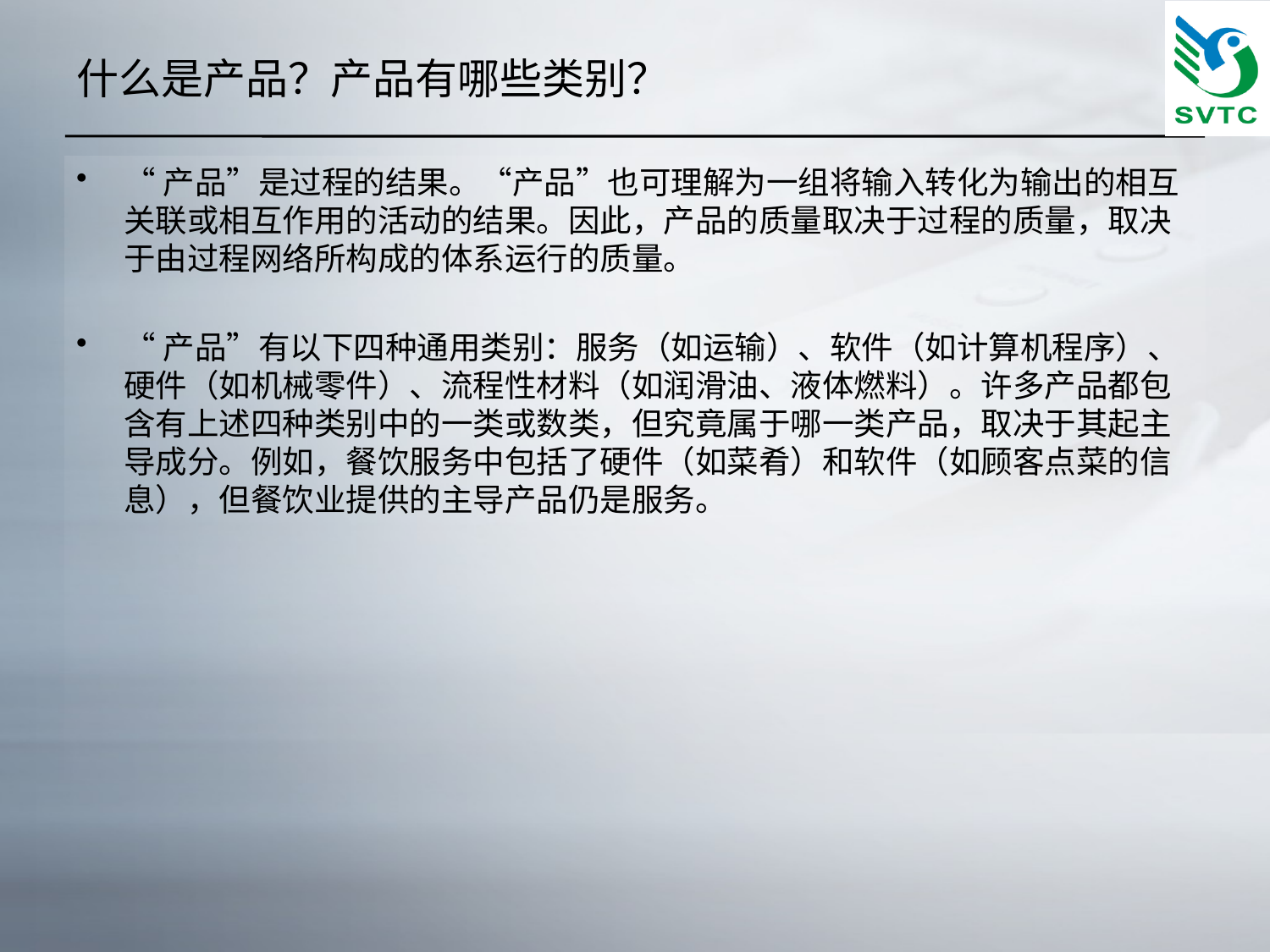

# 什么是产品？产品有哪些类别？
“产品”是过程的结果。“产品”也可理解为一组将输入转化为输出的相互关联或相互作用的活动的结果。因此，产品的质量取决于过程的质量，取决于由过程网络所构成的体系运行的质量。

“产品”有以下四种通用类别：服务（如运输）、软件（如计算机程序）、硬件（如机械零件）、流程性材料（如润滑油、液体燃料）。许多产品都包含有上述四种类别中的一类或数类，但究竟属于哪一类产品，取决于其起主导成分。例如，餐饮服务中包括了硬件（如菜肴）和软件（如顾客点菜的信息），但餐饮业提供的主导产品仍是服务。